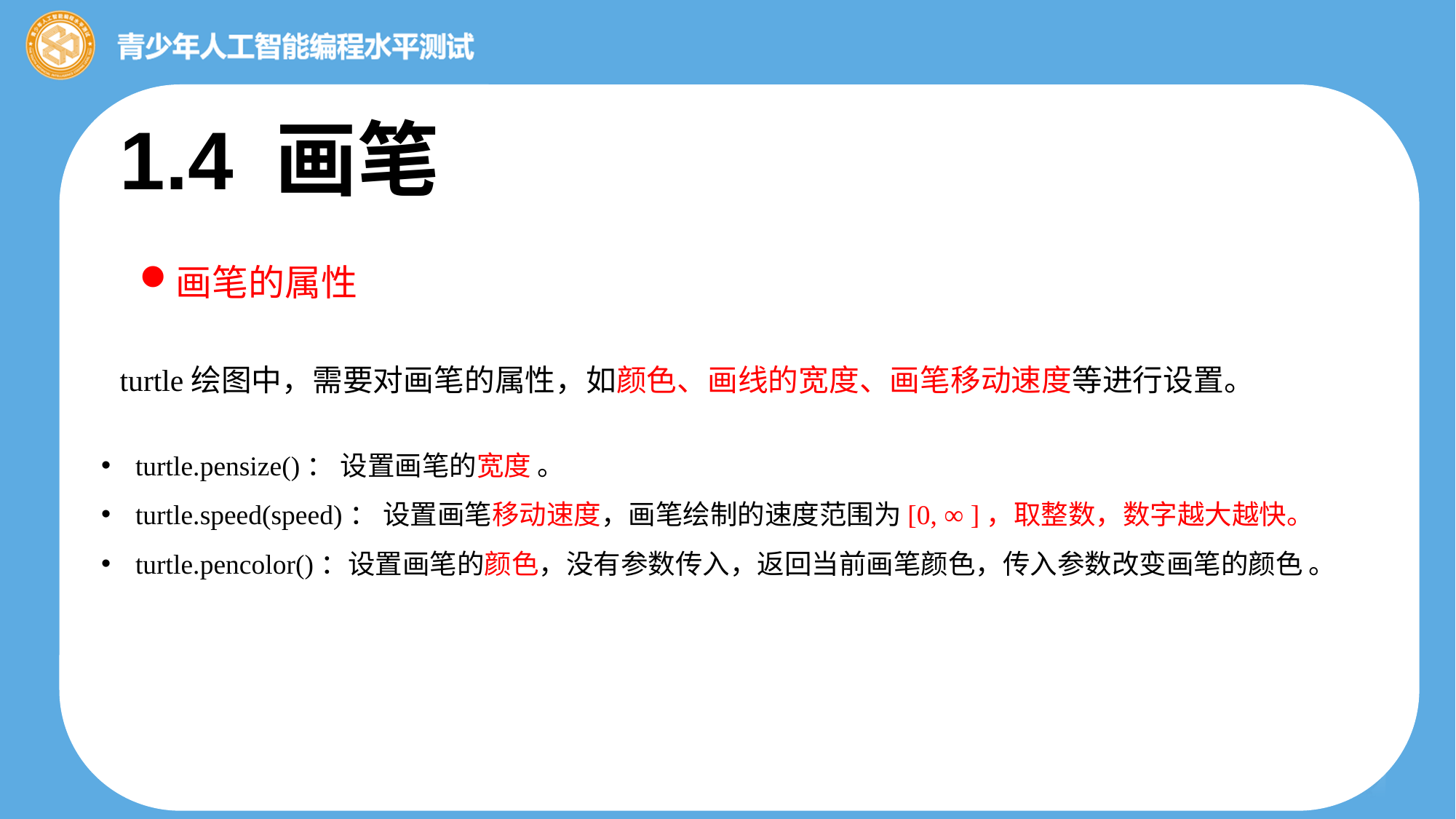

1.4 画笔
画笔的属性
turtle绘图中，需要对画笔的属性，如颜色、画线的宽度、画笔移动速度等进行设置。
turtle.pensize()： 设置画笔的宽度 。
turtle.speed(speed)： 设置画笔移动速度，画笔绘制的速度范围为[0, ∞ ]，取整数，数字越大越快。
turtle.pencolor()：设置画笔的颜色，没有参数传入，返回当前画笔颜色，传入参数改变画笔的颜色 。